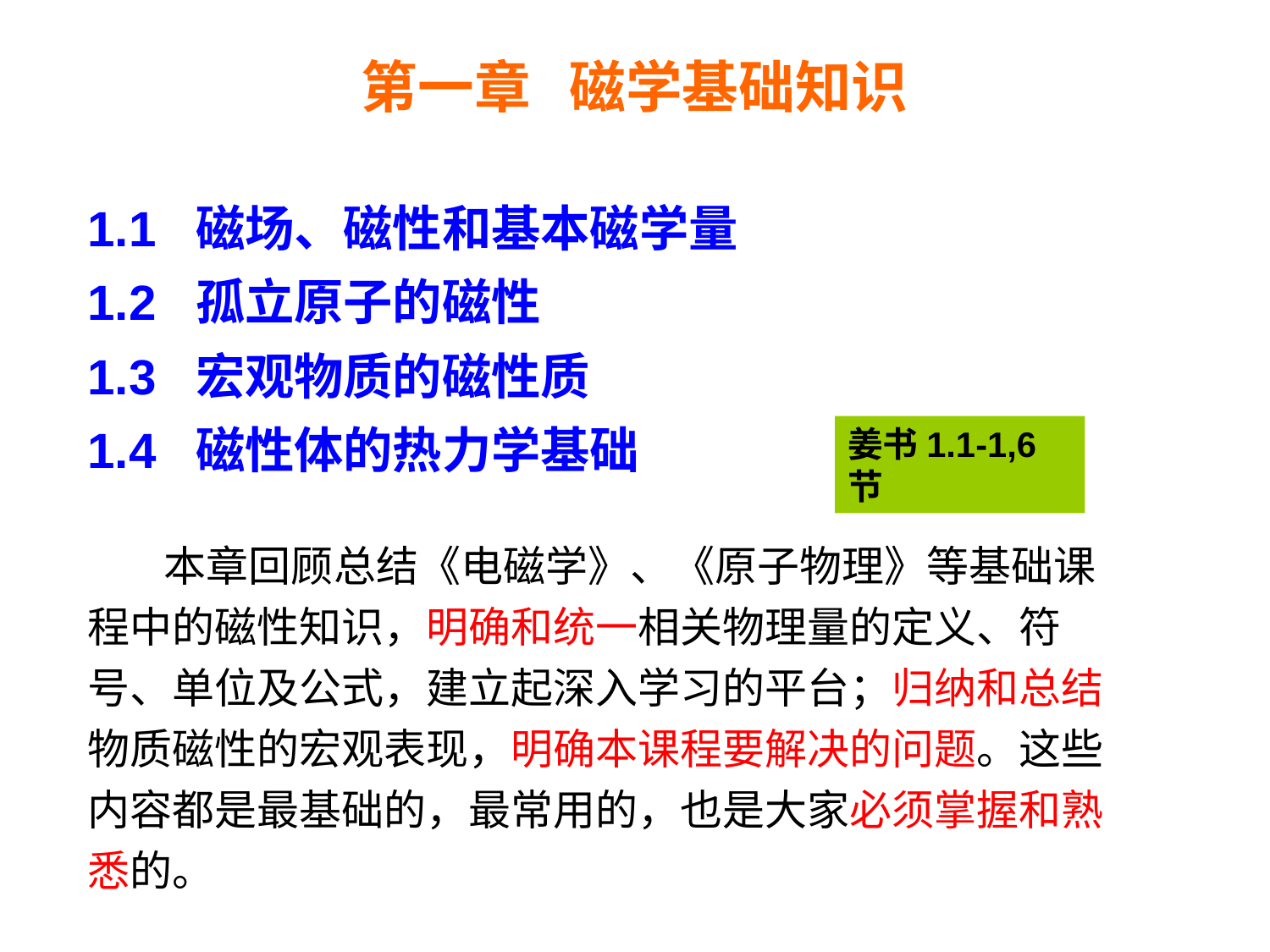

# 第一章   磁学基础知识

1.1  磁场、磁性和基本磁学量
1.2  孤立原子的磁性
1.3  宏观物质的磁性质
1.4  磁性体的热力学基础

       本章回顾总结《电磁学》、《原子物理》等基础课程中的磁性知识，明确和统一相关物理量的定义、符号、单位及公式，建立起深入学习的平台；归纳和总结物质磁性的宏观表现，明确本课程要解决的问题。这些内容都是最基础的，最常用的，也是大家必须掌握和熟悉的。
姜书1.1-1,6节